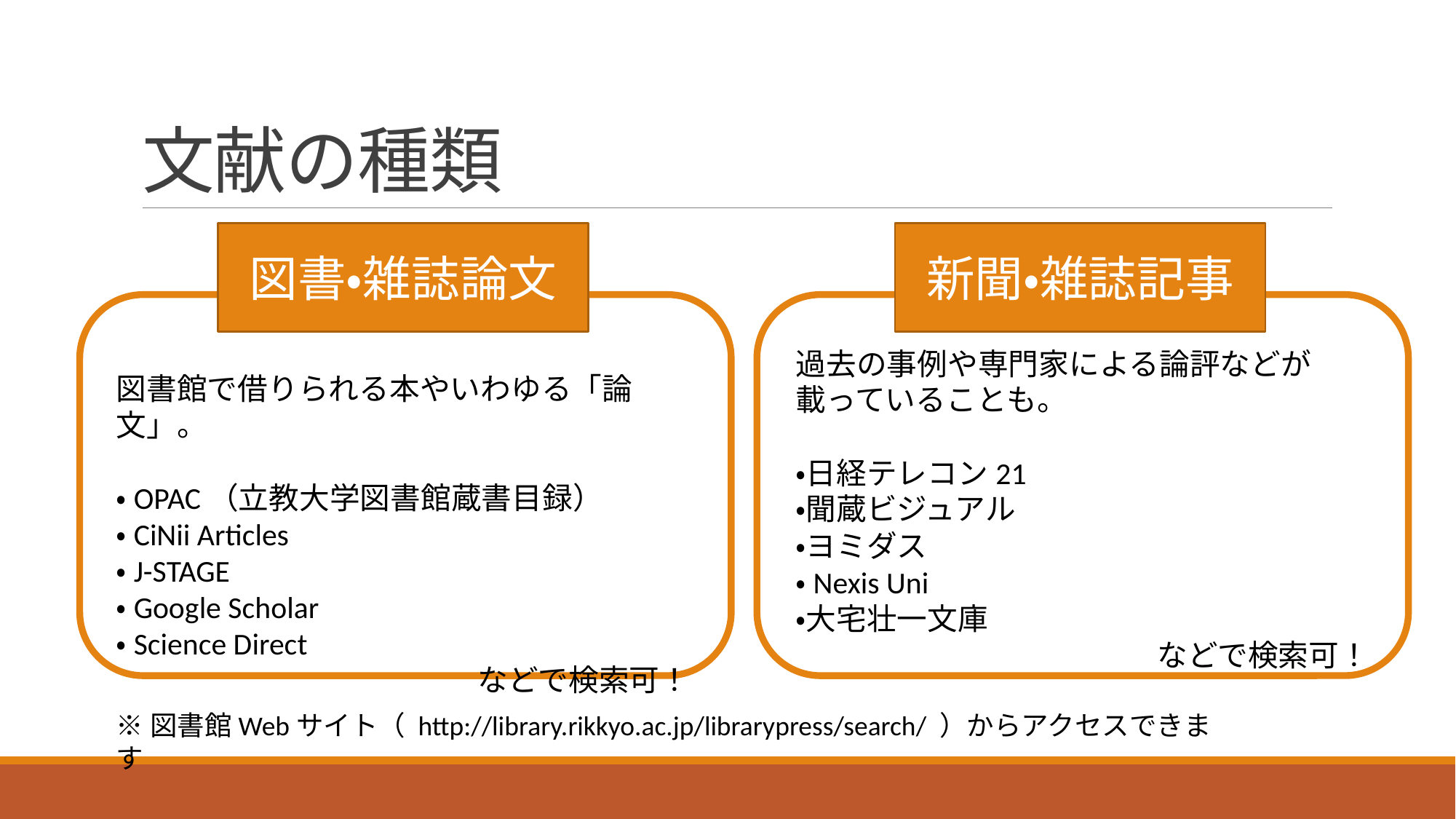

# 文献の種類
図書・雑誌論文

図書館で借りられる本やいわゆる「論文」。

・OPAC（立教大学図書館蔵書目録）
・CiNii Articles
・J-STAGE
・Google Scholar
・Science Direct
などで検索可！
新聞・雑誌記事

過去の事例や専門家による論評などが
載っていることも。

・日経テレコン21
・聞蔵ビジュアル
・ヨミダス
・Nexis Uni
・大宅壮一文庫
などで検索可！
※図書館Webサイト（ http://library.rikkyo.ac.jp/librarypress/search/ ）からアクセスできます